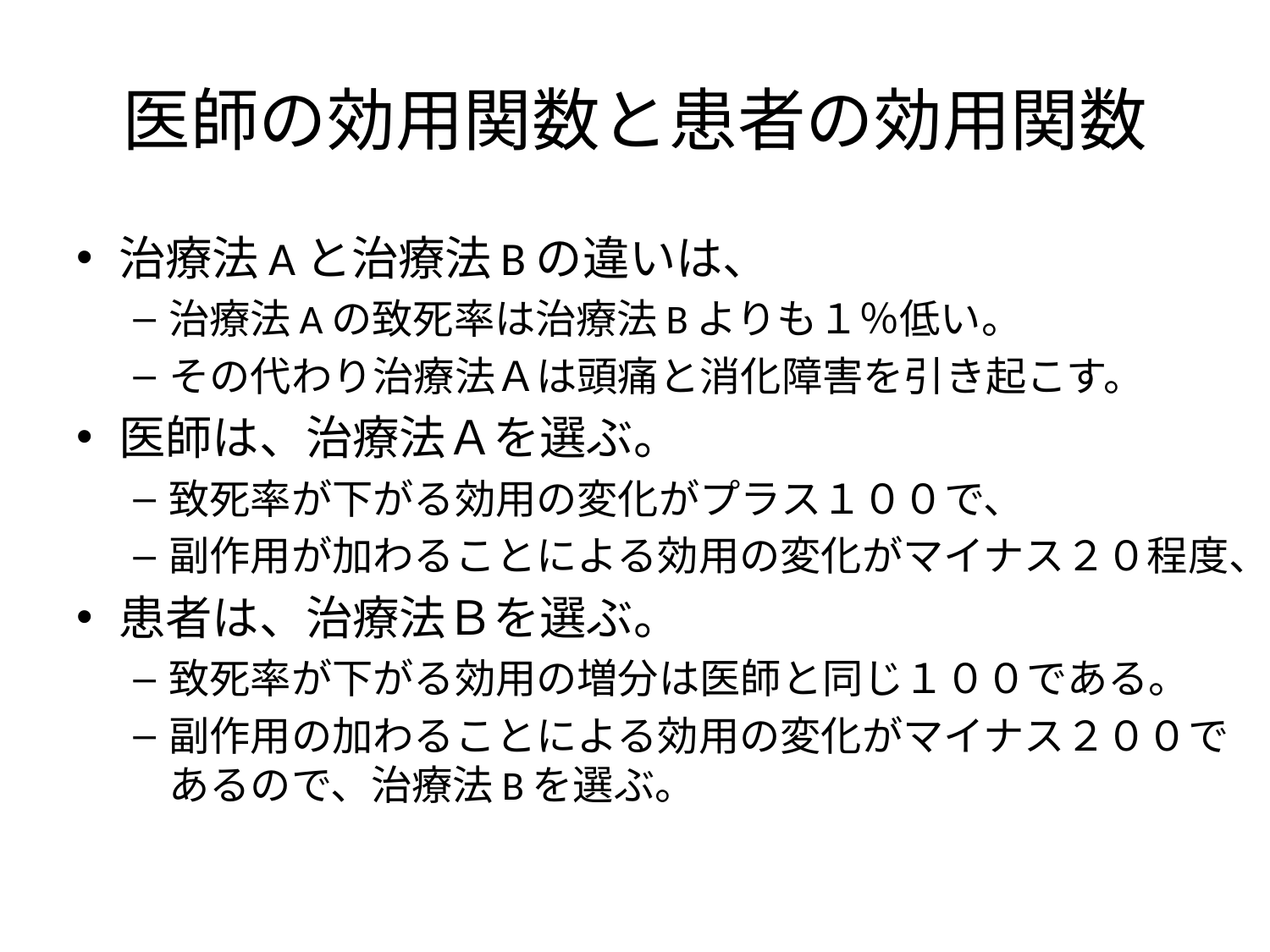

# 医師の効用関数と患者の効用関数
治療法Aと治療法Bの違いは、
治療法Aの致死率は治療法Bよりも１％低い。
その代わり治療法Ａは頭痛と消化障害を引き起こす。
医師は、治療法Ａを選ぶ。
致死率が下がる効用の変化がプラス１００で、
副作用が加わることによる効用の変化がマイナス２０程度、
患者は、治療法Ｂを選ぶ。
致死率が下がる効用の増分は医師と同じ１００である。
副作用の加わることによる効用の変化がマイナス２００であるので、治療法Bを選ぶ。